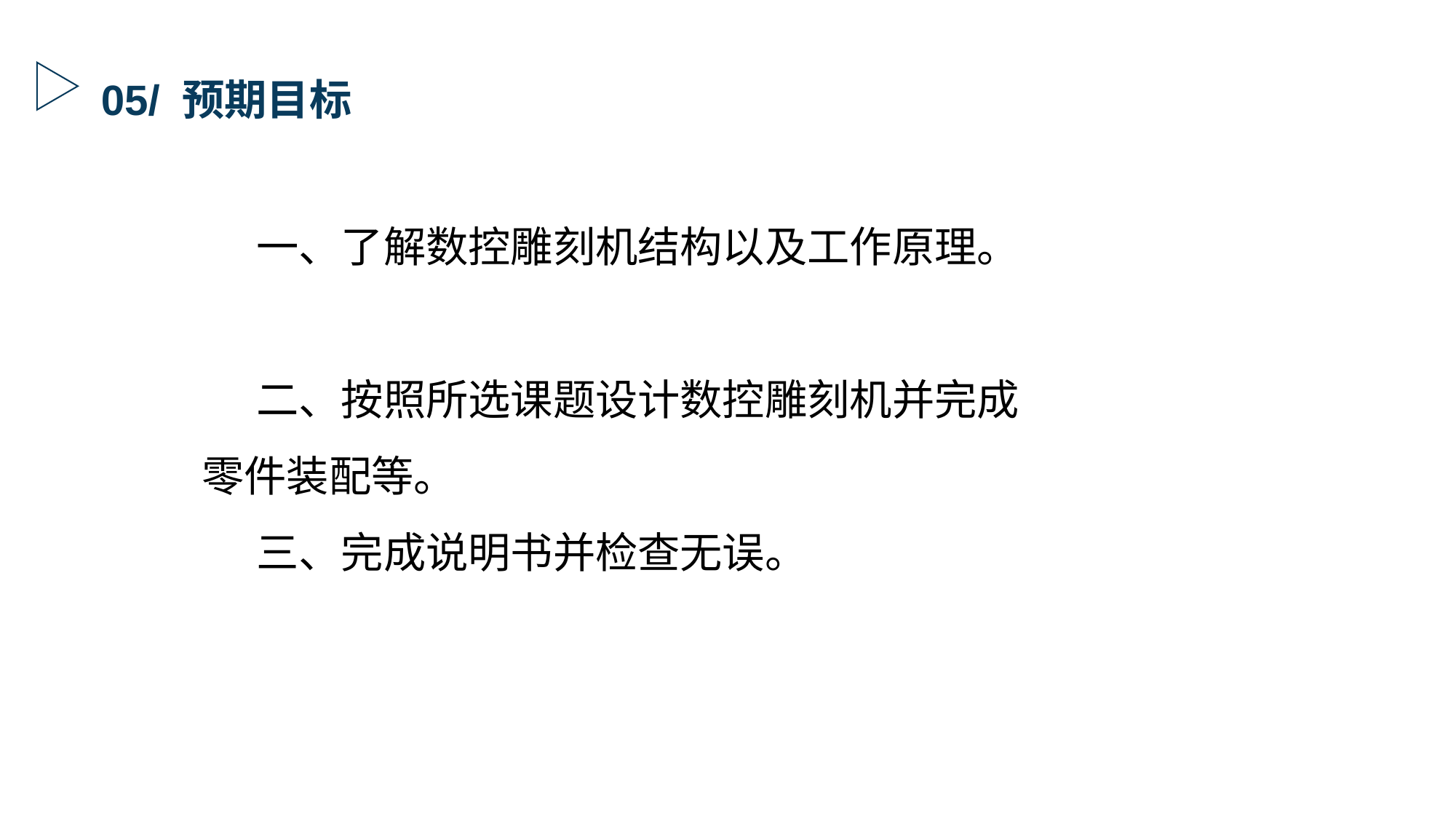

05/ 预期目标

一、了解数控雕刻机结构以及工作原理。
二、按照所选课题设计数控雕刻机并完成零件装配等。
三、完成说明书并检查无误。